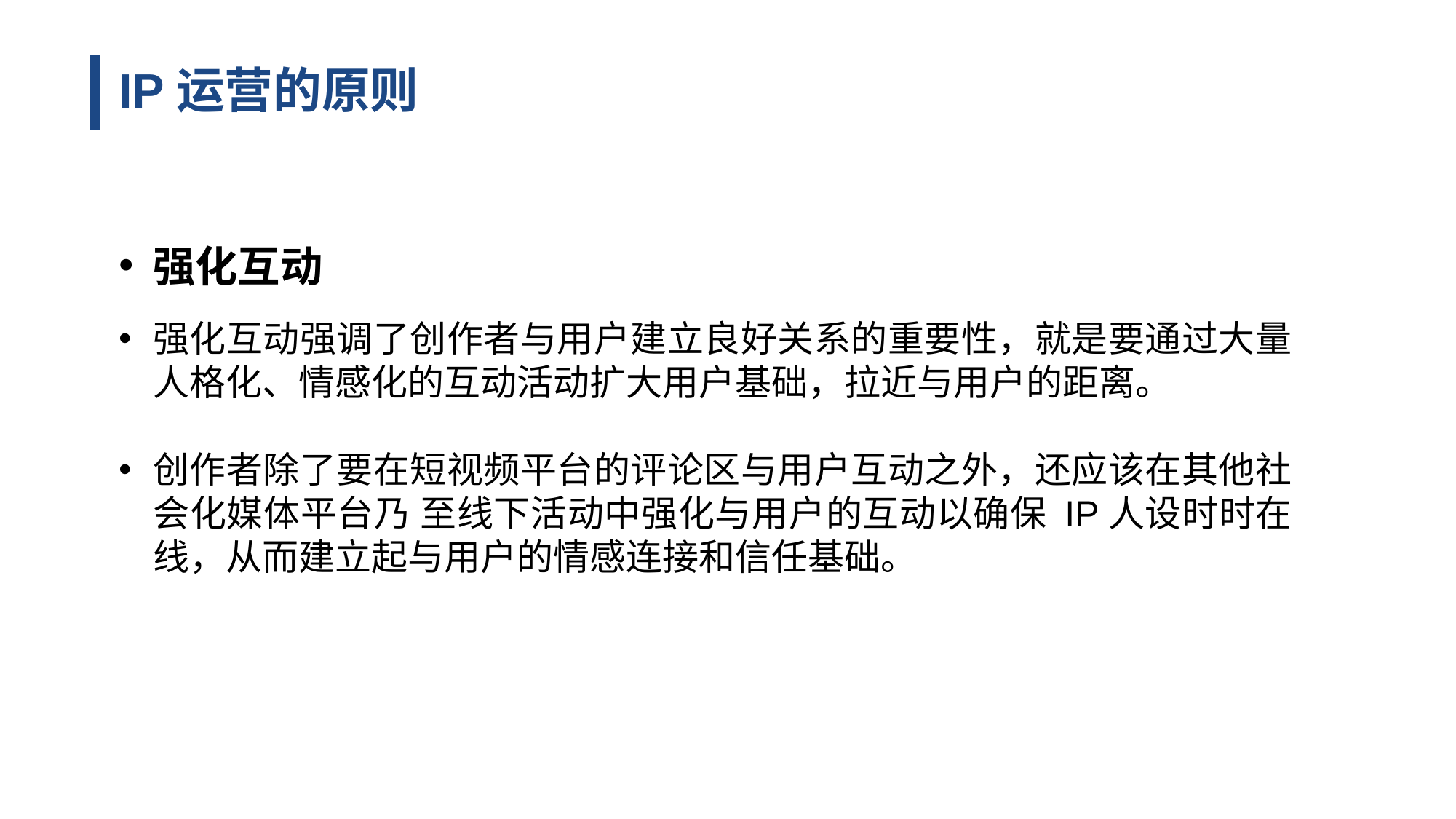

IP运营的原则
强化互动
1
强化互动强调了创作者与用户建立良好关系的重要性，就是要通过大量人格化、情感化的互动活动扩大用户基础，拉近与用户的距离。

创作者除了要在短视频平台的评论区与用户互动之外，还应该在其他社会化媒体平台乃 至线下活动中强化与用户的互动以确保 IP人设时时在线，从而建立起与用户的情感连接和信任基础。